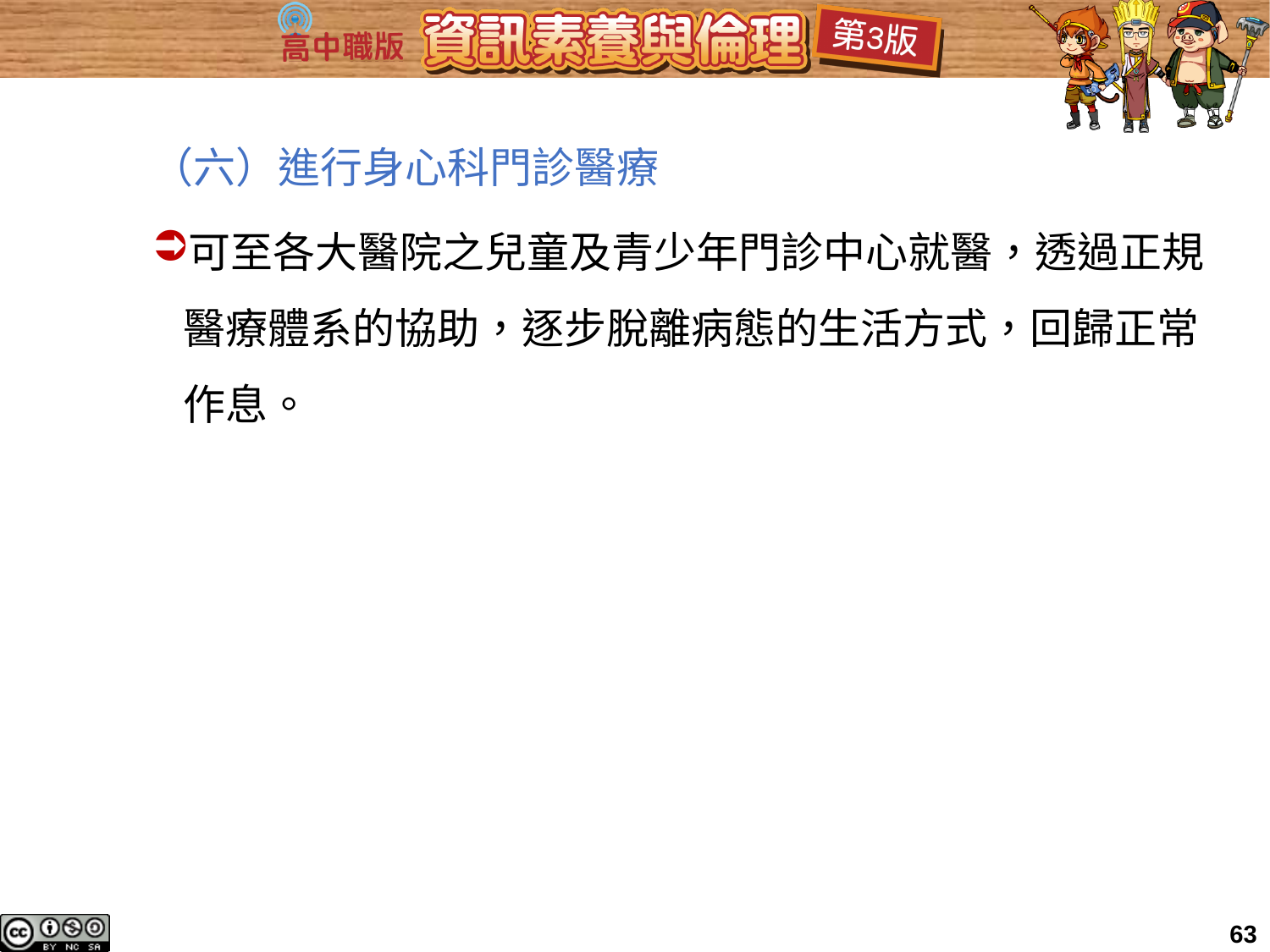

（六）進行身心科門診醫療
可至各大醫院之兒童及青少年門診中心就醫，透過正規醫療體系的協助，逐步脫離病態的生活方式，回歸正常作息。
63